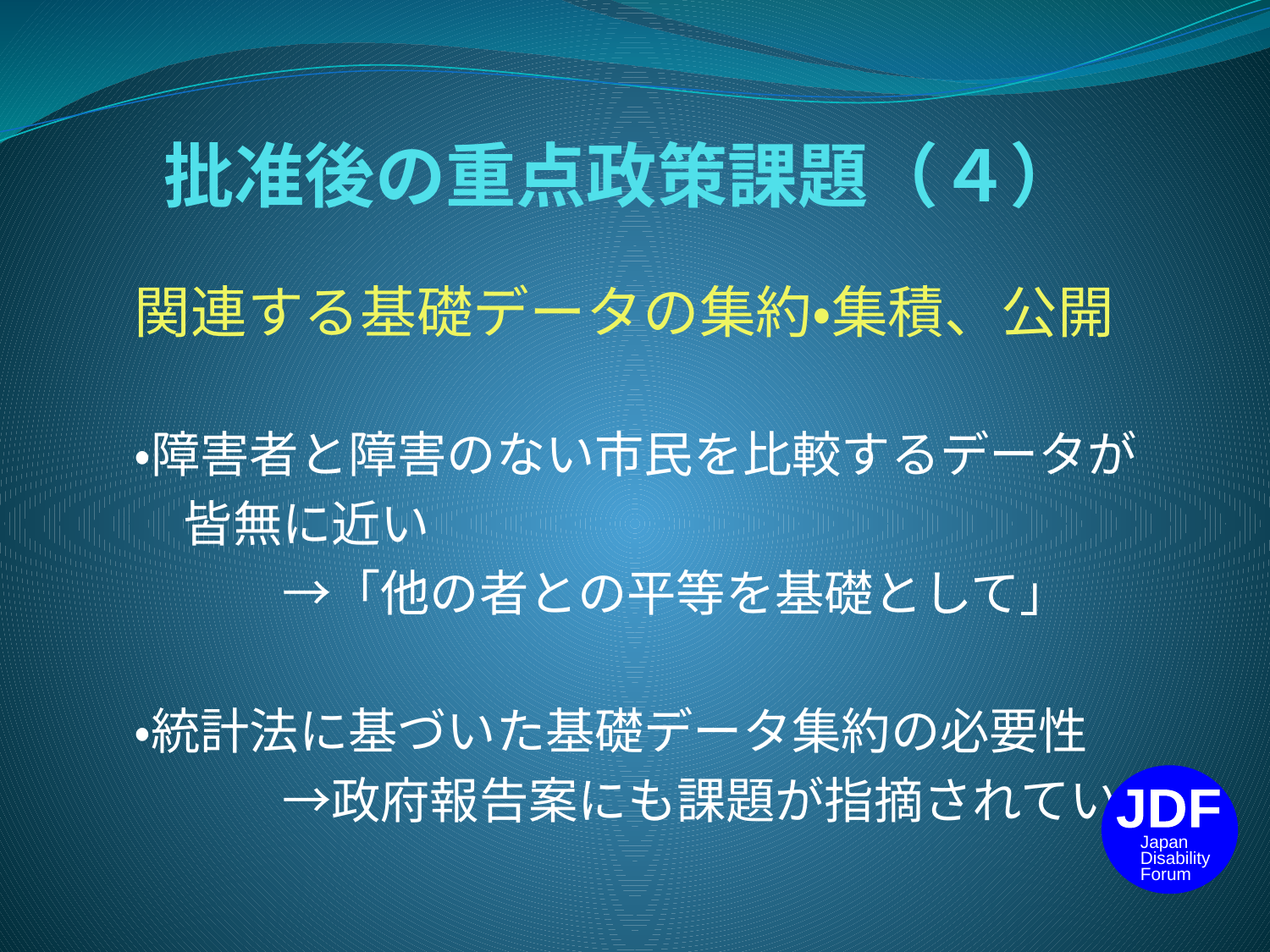

# 批准後の重点政策課題（４）
関連する基礎データの集約・集積、公開

・障害者と障害のない市民を比較するデータが
　皆無に近い
　　　→「他の者との平等を基礎として」

・統計法に基づいた基礎データ集約の必要性
　　　→政府報告案にも課題が指摘されている

JDF
Japan Disability
Forum